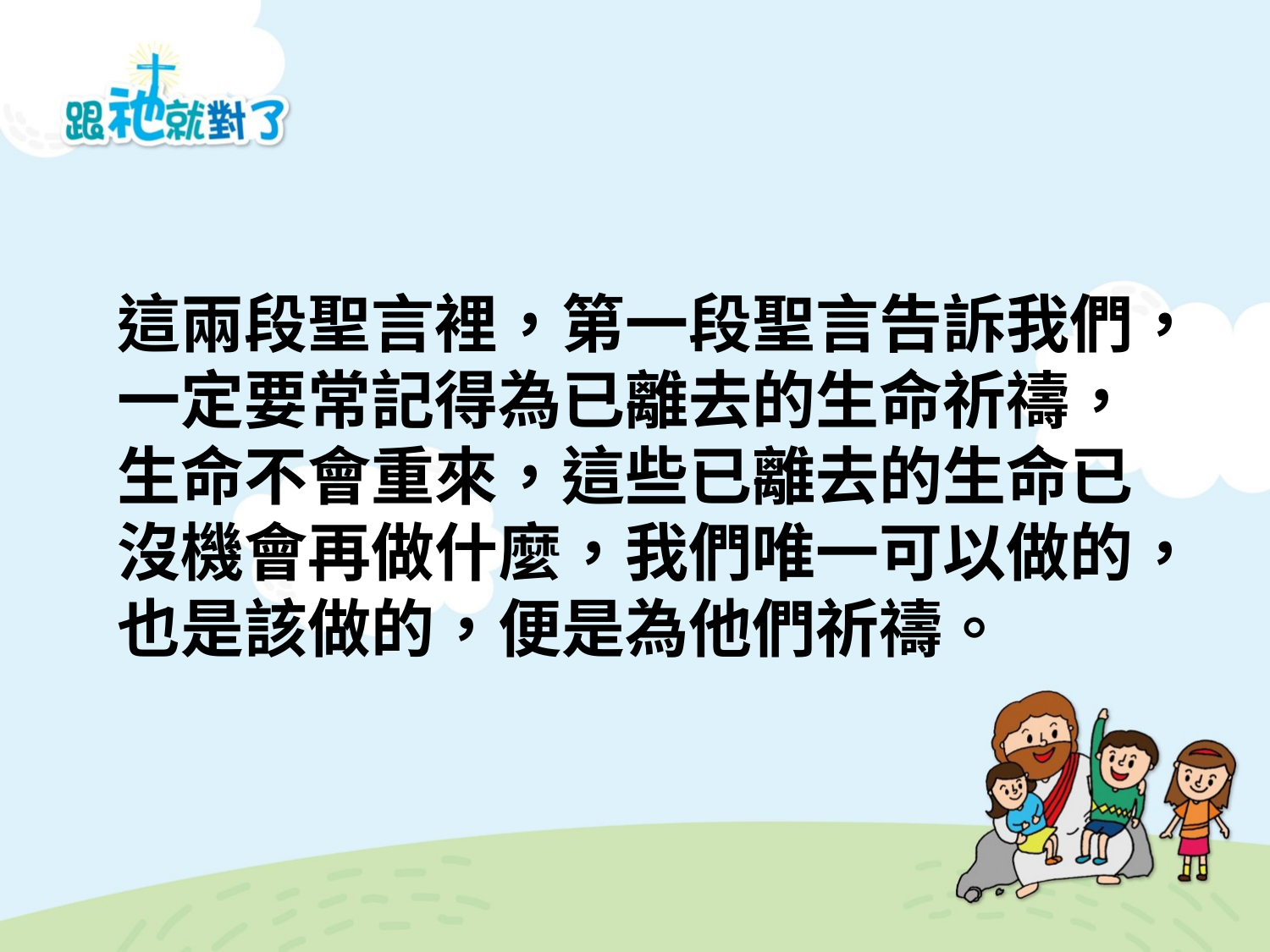

這兩段聖言裡，第一段聖言告訴我們，一定要常記得為已離去的生命祈禱，生命不會重來，這些已離去的生命已沒機會再做什麼，我們唯一可以做的，也是該做的，便是為他們祈禱。